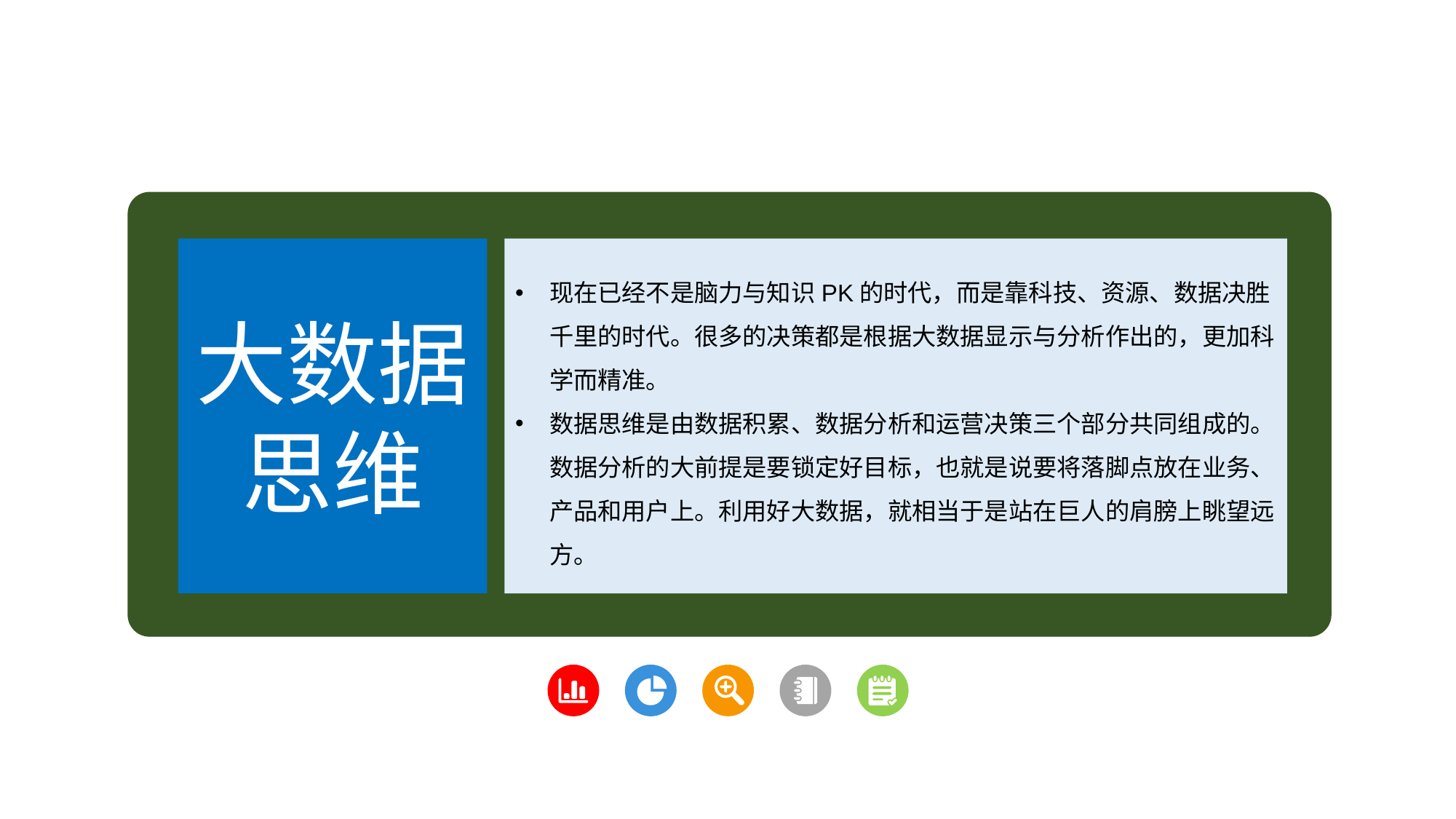

大数据思维
现在已经不是脑力与知识PK的时代，而是靠科技、资源、数据决胜千里的时代。很多的决策都是根据大数据显示与分析作出的，更加科学而精准。
数据思维是由数据积累、数据分析和运营决策三个部分共同组成的。数据分析的大前提是要锁定好目标，也就是说要将落脚点放在业务、产品和用户上。利用好大数据，就相当于是站在巨人的肩膀上眺望远方。